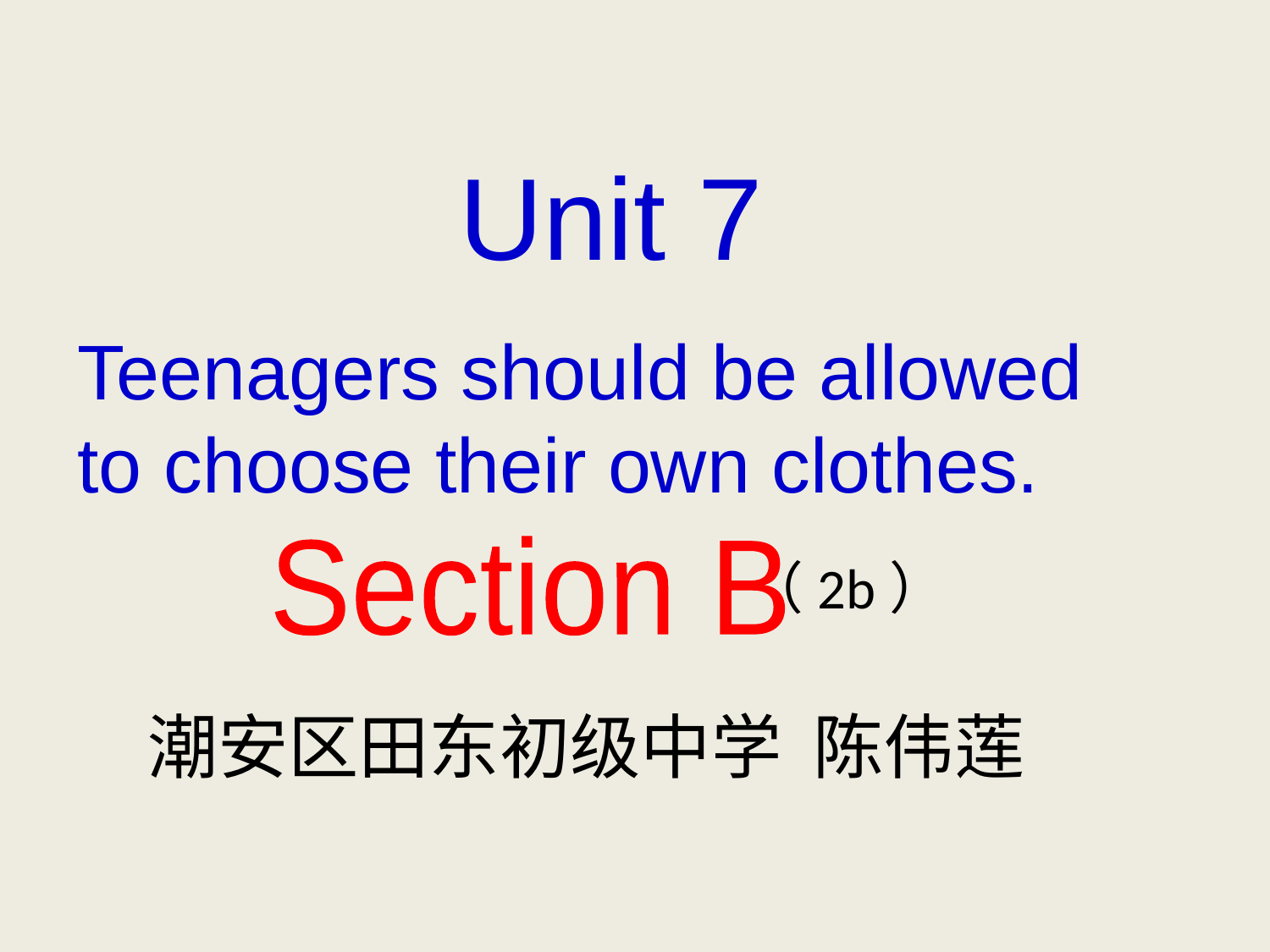

Unit 7
Teenagers should be allowed to choose their own clothes.
Section B
（2b）
潮安区田东初级中学  陈伟莲